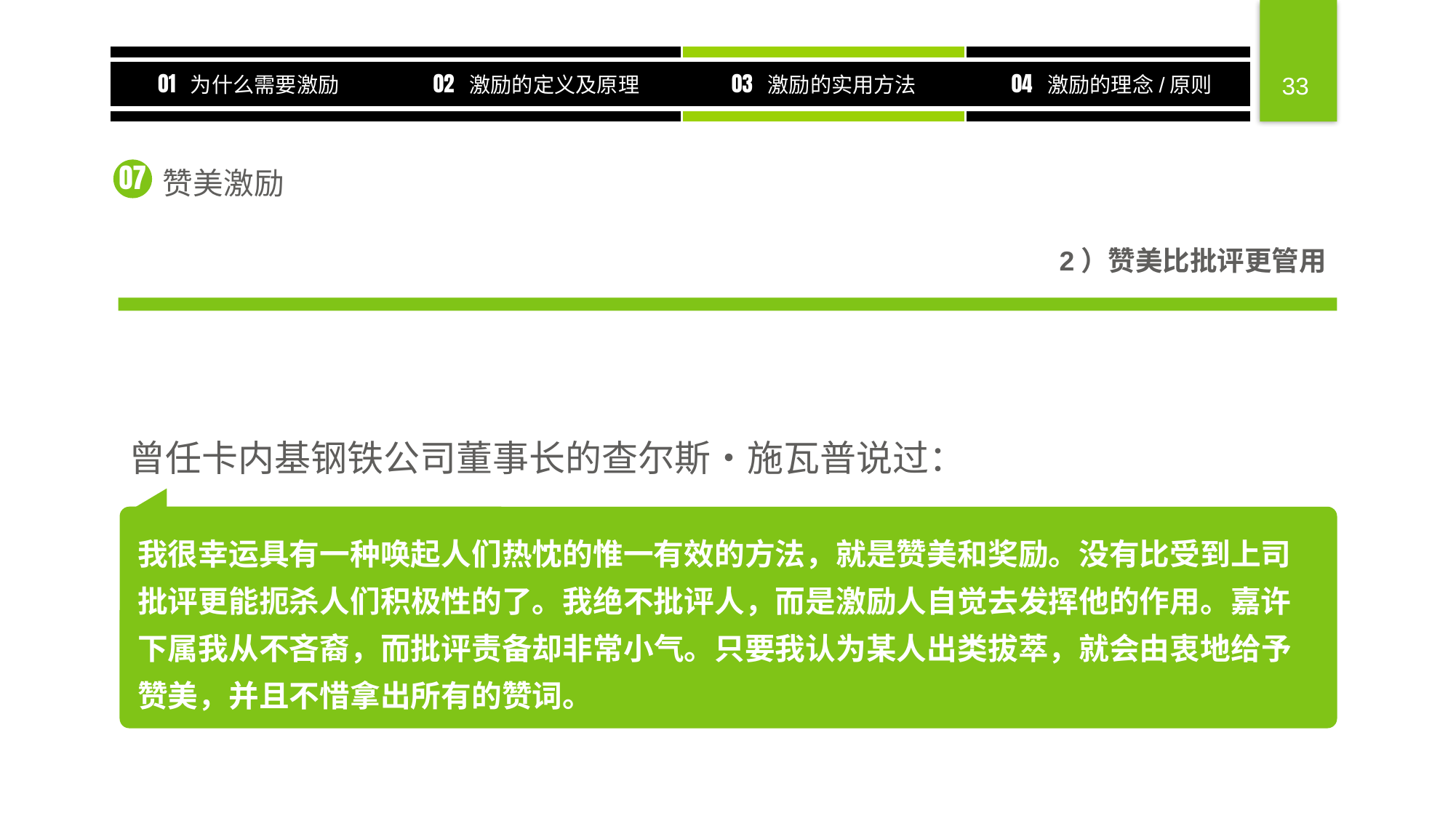

赞美激励
07

2）赞美比批评更管用

曾任卡内基钢铁公司董事长的查尔斯•施瓦普说过：

我很幸运具有一种唤起人们热忱的惟一有效的方法，就是赞美和奖励。没有比受到上司批评更能扼杀人们积极性的了。我绝不批评人，而是激励人自觉去发挥他的作用。嘉许下属我从不吝裔，而批评责备却非常小气。只要我认为某人出类拔萃，就会由衷地给予赞美，并且不惜拿出所有的赞词。